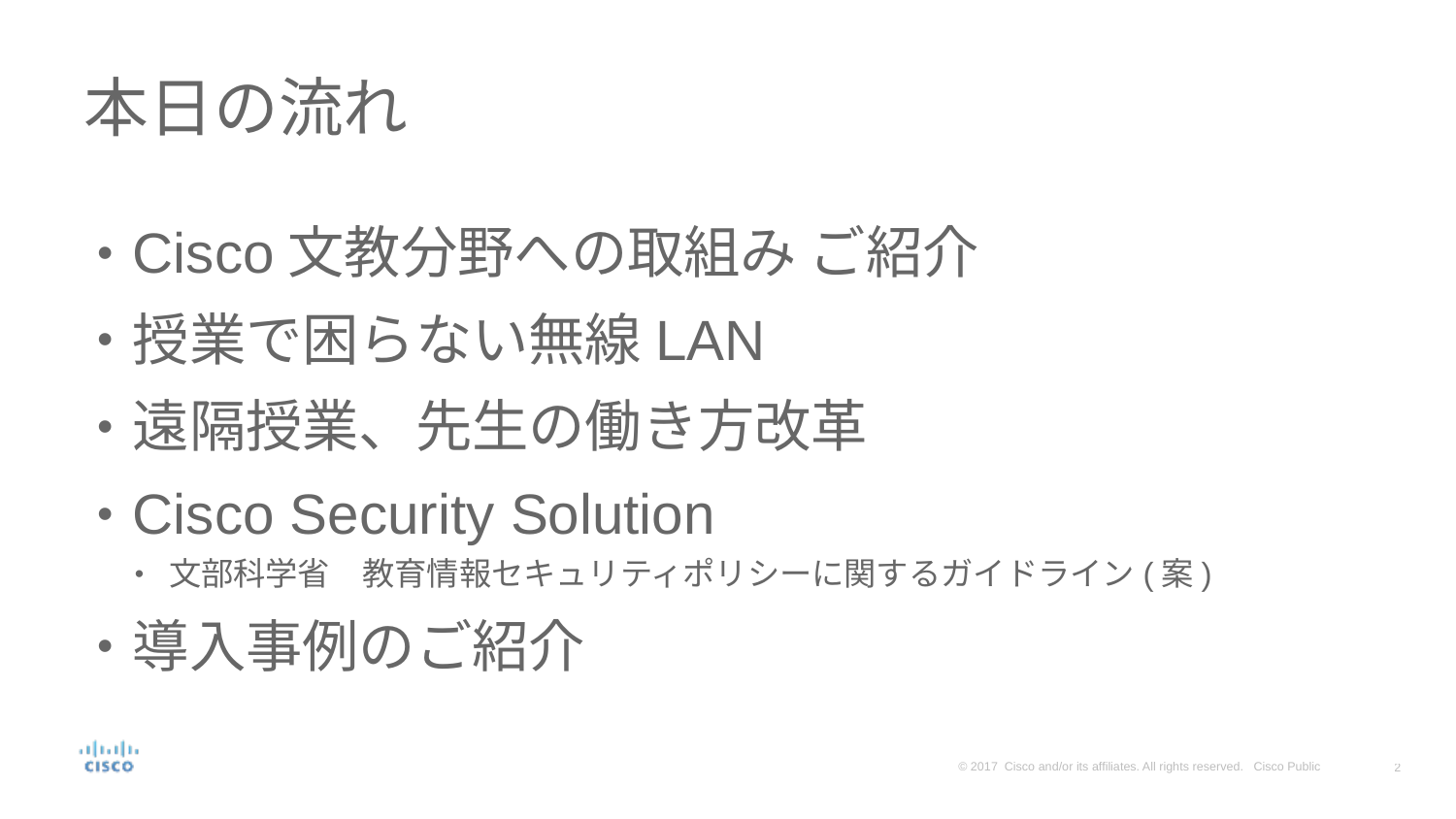

# 本日の流れ
Cisco文教分野への取組み ご紹介
授業で困らない無線LAN
遠隔授業、先生の働き方改革
Cisco Security Solution
文部科学省　教育情報セキュリティポリシーに関するガイドライン(案)
導入事例のご紹介